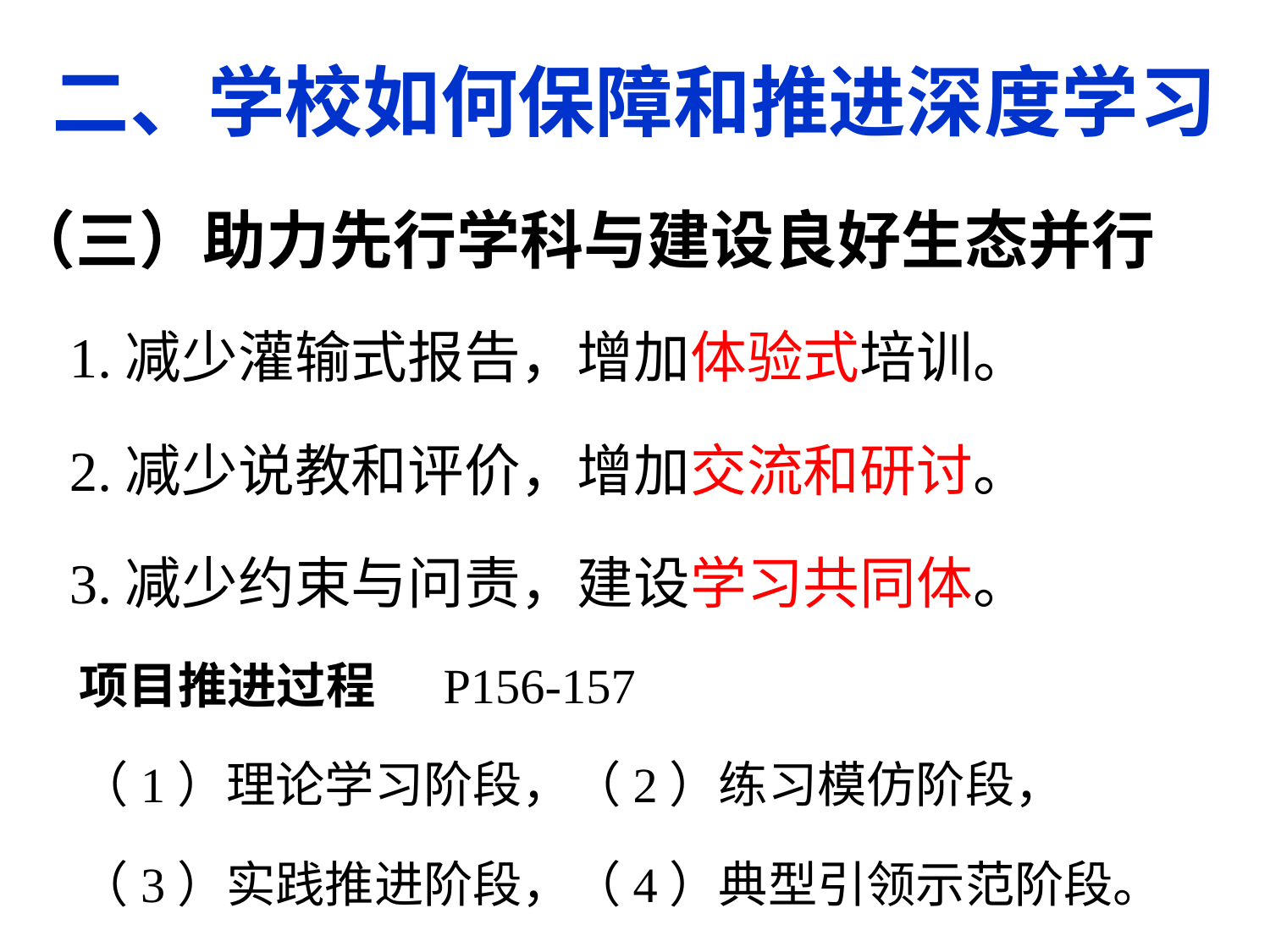

# 二、学校如何保障和推进深度学习
（三）助力先行学科与建设良好生态并行
    1.减少灌输式报告，增加体验式培训。
    2.减少说教和评价，增加交流和研讨。
    3.减少约束与问责，建设学习共同体。
     项目推进过程     P156-157
     （1）理论学习阶段，（2）练习模仿阶段，
     （3）实践推进阶段，（4）典型引领示范阶段。